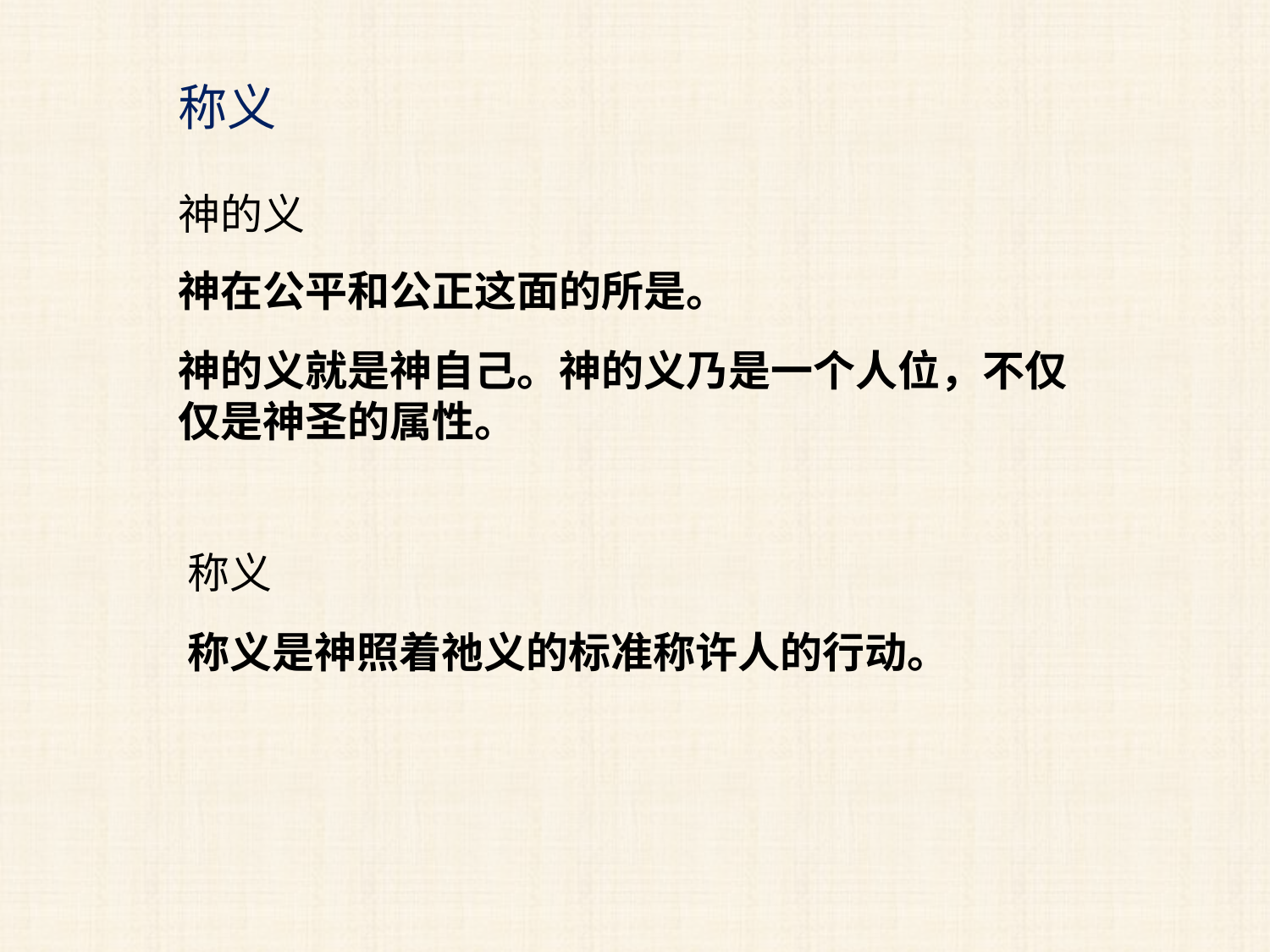

称义
神的义
神在公平和公正这面的所是。
神的义就是神自己。神的义乃是一个人位，不仅仅是神圣的属性。
称义
称义是神照着祂义的标准称许人的行动。